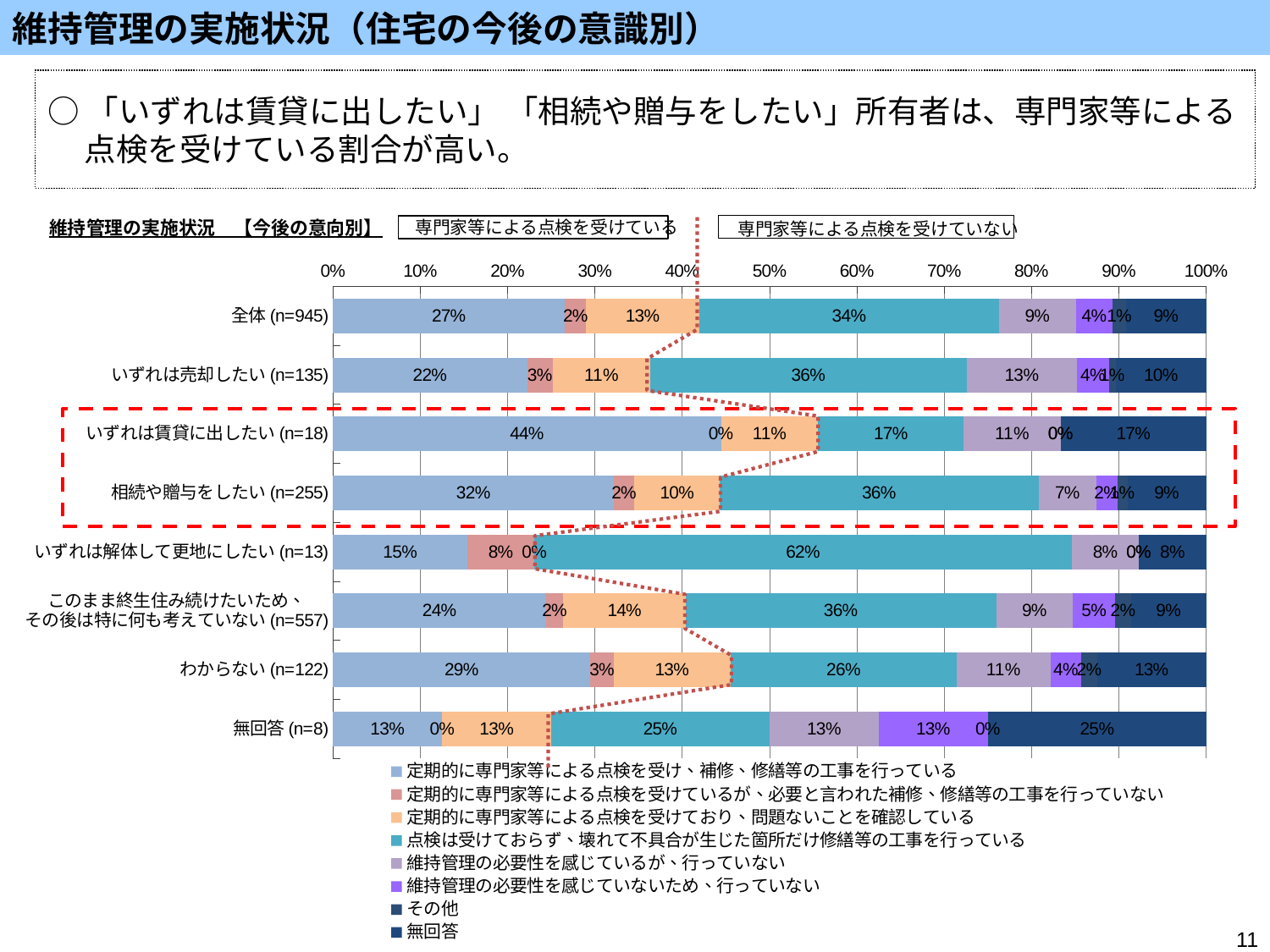

維持管理の実施状況（住宅の今後の意識別）
○「いずれは賃貸に出したい」 「相続や贈与をしたい」所有者は、専門家等による点検を受けている割合が高い。

### Chart: 維持管理の実施状況　【今後の意向別】

| Category | 定期的に専門家等による点検を受け、補修、修繕等の工事を行っている | 定期的に専門家等による点検を受けているが、必要と言われた補修、修繕等の工事を行っていない | 定期的に専門家等による点検を受けており、問題ないことを確認している | 点検は受けておらず、壊れて不具合が生じた箇所だけ修繕等の工事を行っている | 維持管理の必要性を感じているが、行っていない | 維持管理の必要性を感じていないため、行っていない | その他 | 無回答 |
|---|---|---|---|---|---|---|---|---|
| 全体(n=945) | 0.2656084656084656 | 0.02433862433862434 | 0.1291005291005291 | 0.3439153439153439 | 0.08783068783068783 | 0.042328042328042326 | 0.014814814814814815 | 0.09206349206349207 |
| いずれは売却したい(n=135) | 0.2222222222222222 | 0.02962962962962963 | 0.1111111111111111 | 0.362962962962963 | 0.1259259259259259 | 0.037037037037037035 | 0.007407407407407408 | 0.1037037037037037 |
| いずれは賃貸に出したい(n=18) | 0.4444444444444444 | 0.0 | 0.1111111111111111 | 0.16666666666666666 | 0.1111111111111111 | 0.0 | 0.0 | 0.16666666666666666 |
| 相続や贈与をしたい(n=255) | 0.3215686274509804 | 0.023529411764705882 | 0.09803921568627451 | 0.36470588235294116 | 0.06666666666666667 | 0.023529411764705882 | 0.011764705882352941 | 0.09019607843137255 |
| いずれは解体して更地にしたい(n=13) | 0.15384615384615385 | 0.07692307692307693 | 0.0 | 0.6153846153846154 | 0.07692307692307693 | 0.0 | 0.0 | 0.07692307692307693 |
| このまま終生住み続けたいため、
その後は特に何も考えていない(n=557) | 0.24416517055655296 | 0.019748653500897665 | 0.1400359066427289 | 0.35547576301615796 | 0.08797127468581688 | 0.04847396768402154 | 0.017953321364452424 | 0.08617594254937164 |
| わからない(n=122) | 0.29464285714285715 | 0.026785714285714284 | 0.13392857142857142 | 0.25892857142857145 | 0.10714285714285714 | 0.03571428571428571 | 0.017857142857142856 | 0.125 |
| 無回答(n=8) | 0.125 | 0.0 | 0.125 | 0.25 | 0.125 | 0.125 | 0.0 | 0.25 |
専門家等による点検を受けている

専門家等による点検を受けていない

11